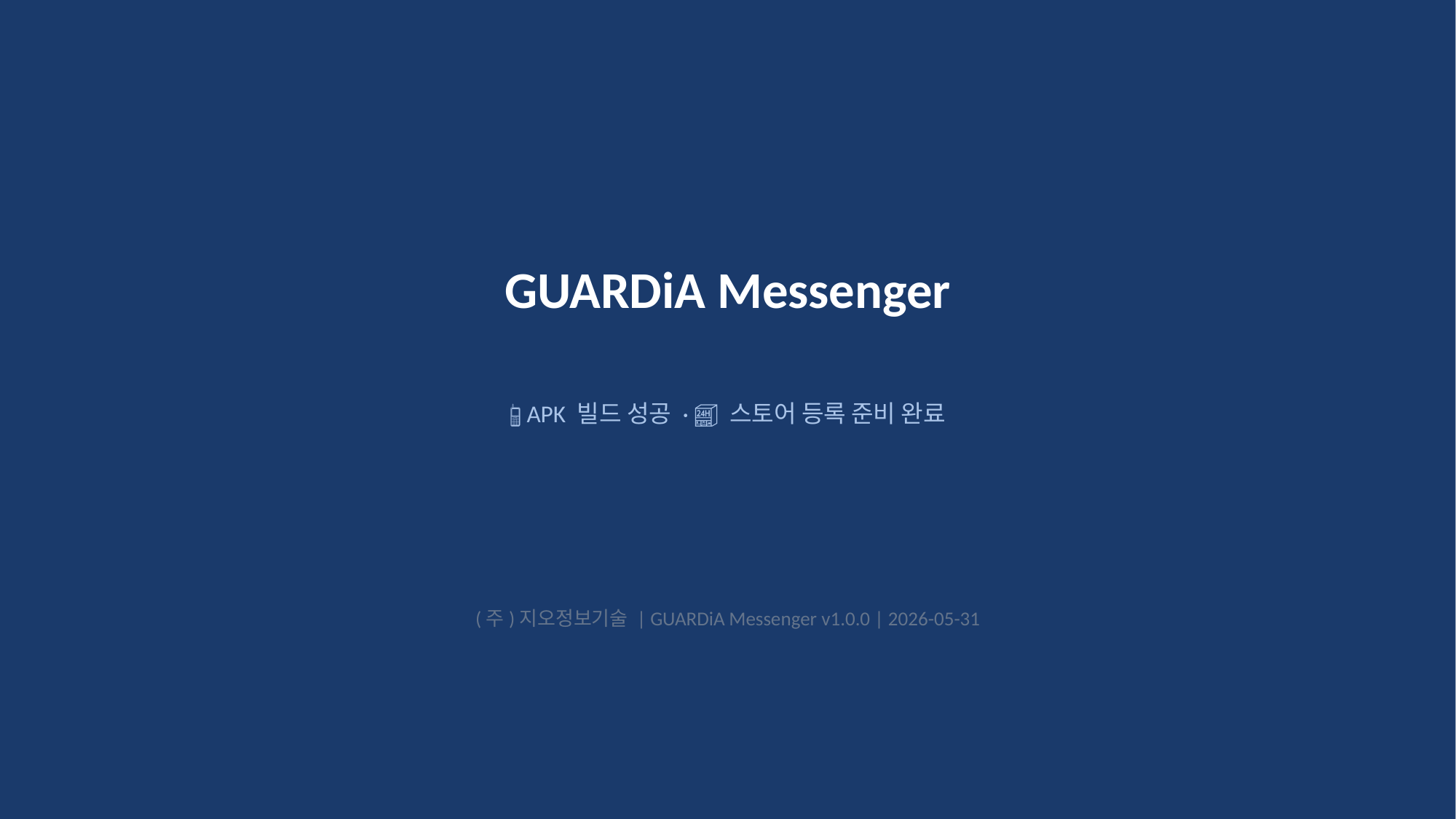

GUARDiA Messenger
📱 APK 빌드 성공 · 🏪 스토어 등록 준비 완료
(주)지오정보기술 | GUARDiA Messenger v1.0.0 | 2026-05-31